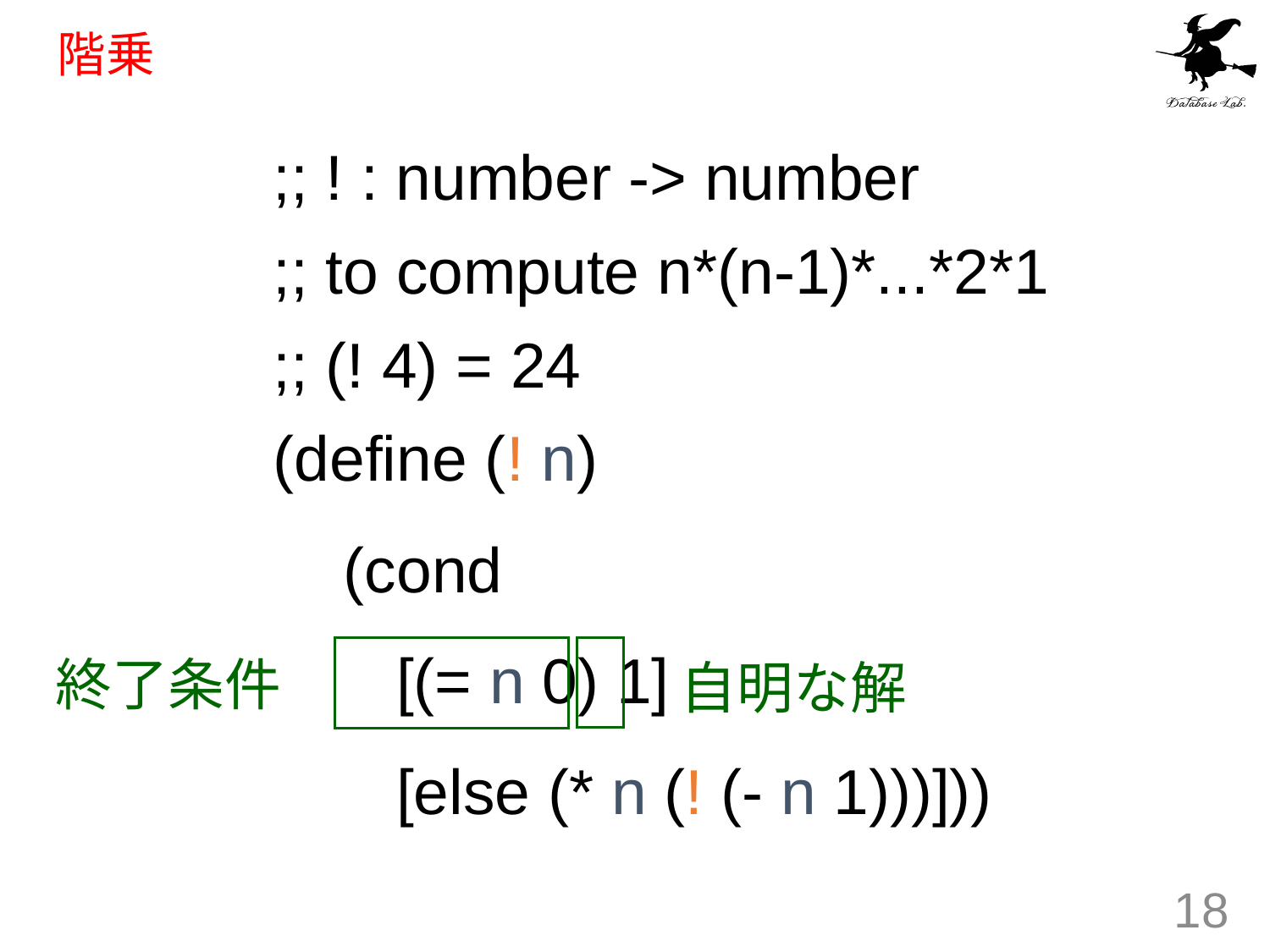

# 階乗
;; ! : number -> number
;; to compute n*(n-1)*...*2*1
;; (! 4) = 24
(define (! n)
    (cond
       [(= n 0) 1]
       [else (* n (! (- n 1)))]))

終了条件
自明な解
18